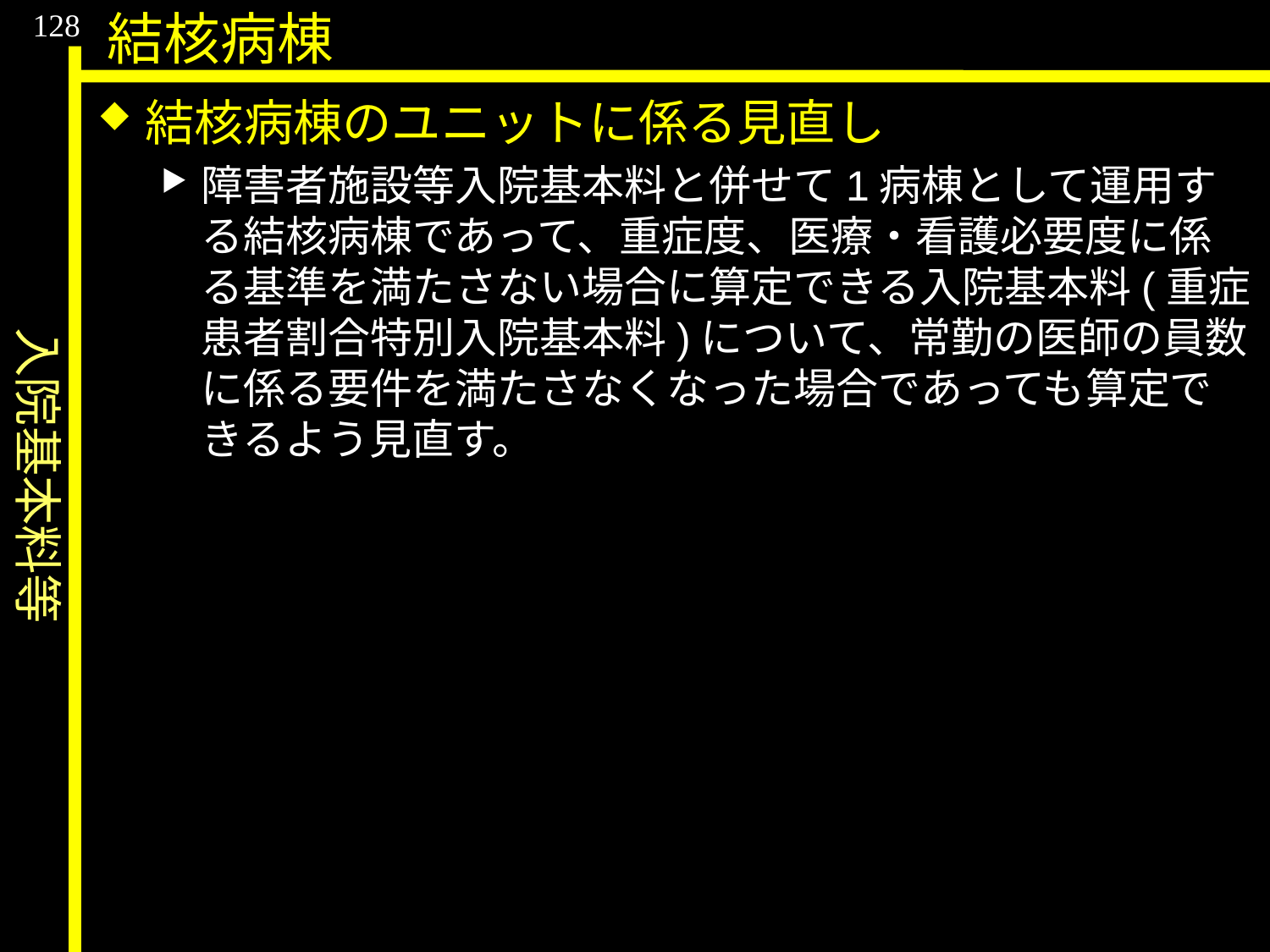

入院基本料等
128
結核病棟

結核病棟のユニットに係る見直し
障害者施設等入院基本料と併せて1病棟として運用する結核病棟であって、重症度、医療・看護必要度に係る基準を満たさない場合に算定できる入院基本料(重症患者割合特別入院基本料)について、常勤の医師の員数に係る要件を満たさなくなった場合であっても算定できるよう見直す。